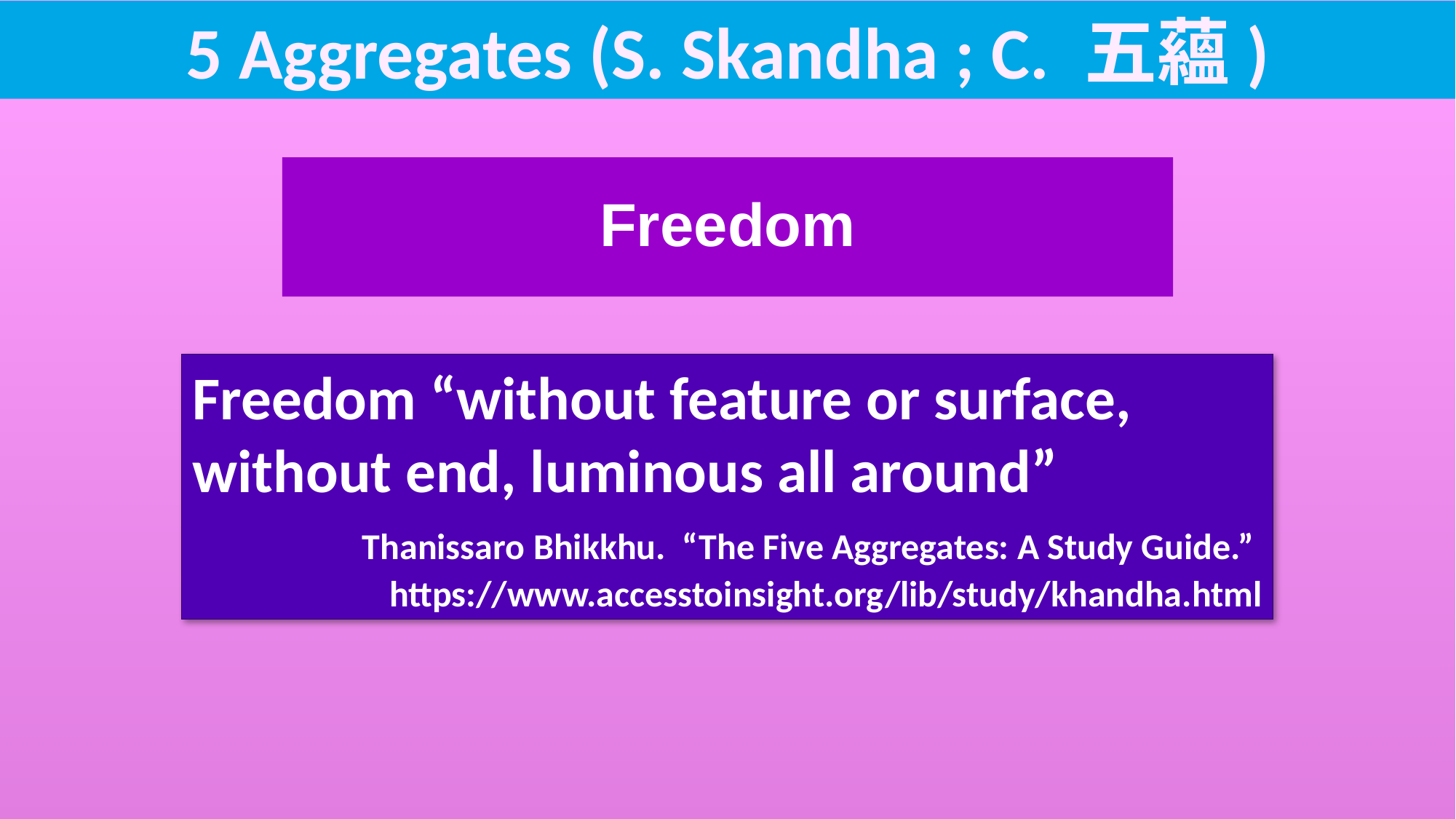

5 Aggregates (S. Skandha ; C. 五蘊)
Freedom
Freedom “without feature or surface, without end, luminous all around”
 Thanissaro Bhikkhu.  “The Five Aggregates: A Study Guide.”  https://www.accesstoinsight.org/lib/study/khandha.html